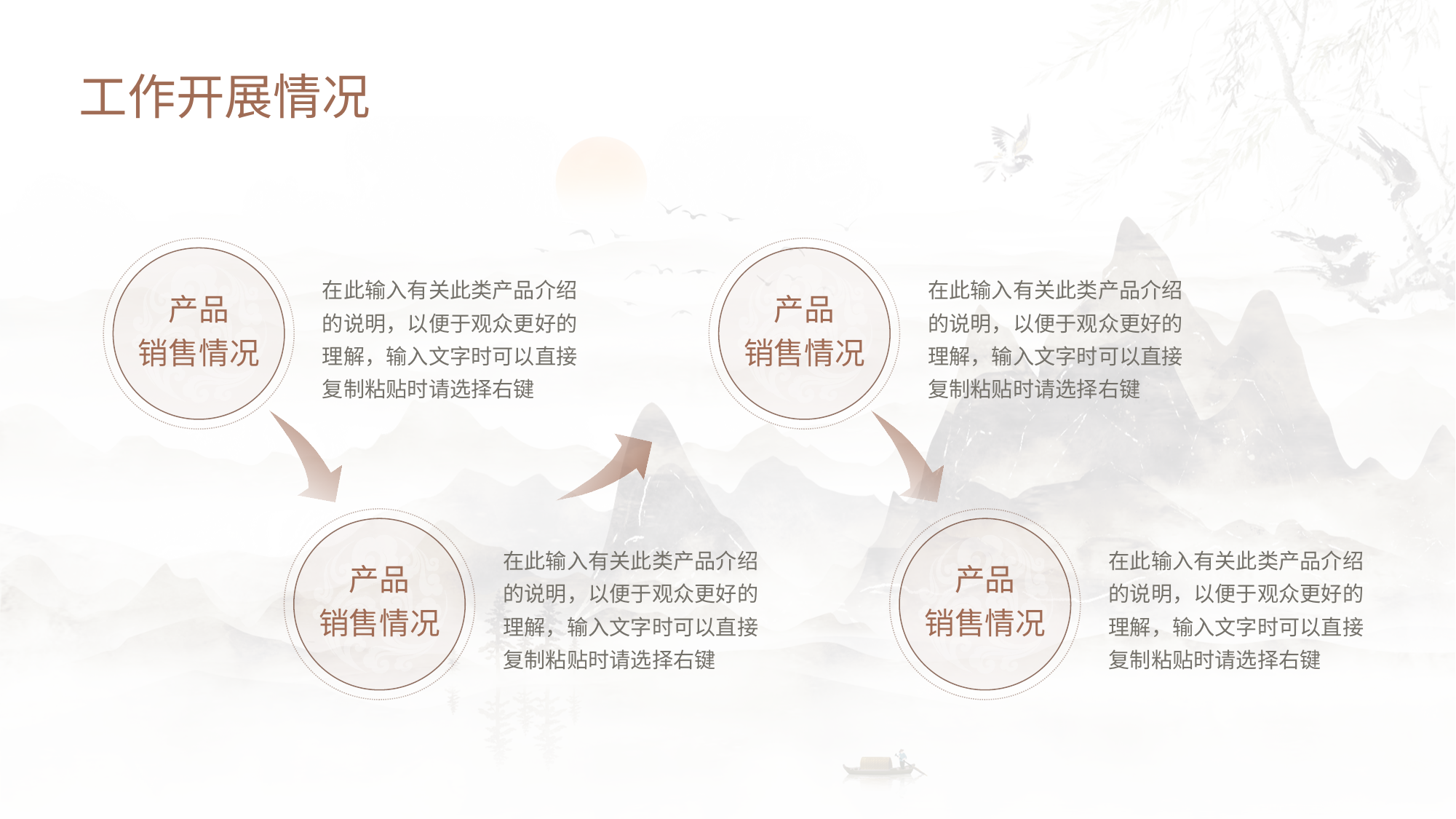

工作开展情况

在此输入有关此类产品介绍的说明，以便于观众更好的理解，输入文字时可以直接复制粘贴时请选择右键
在此输入有关此类产品介绍的说明，以便于观众更好的理解，输入文字时可以直接复制粘贴时请选择右键

产品
销售情况
产品
销售情况

在此输入有关此类产品介绍的说明，以便于观众更好的理解，输入文字时可以直接复制粘贴时请选择右键
在此输入有关此类产品介绍的说明，以便于观众更好的理解，输入文字时可以直接复制粘贴时请选择右键

产品
销售情况
产品
销售情况